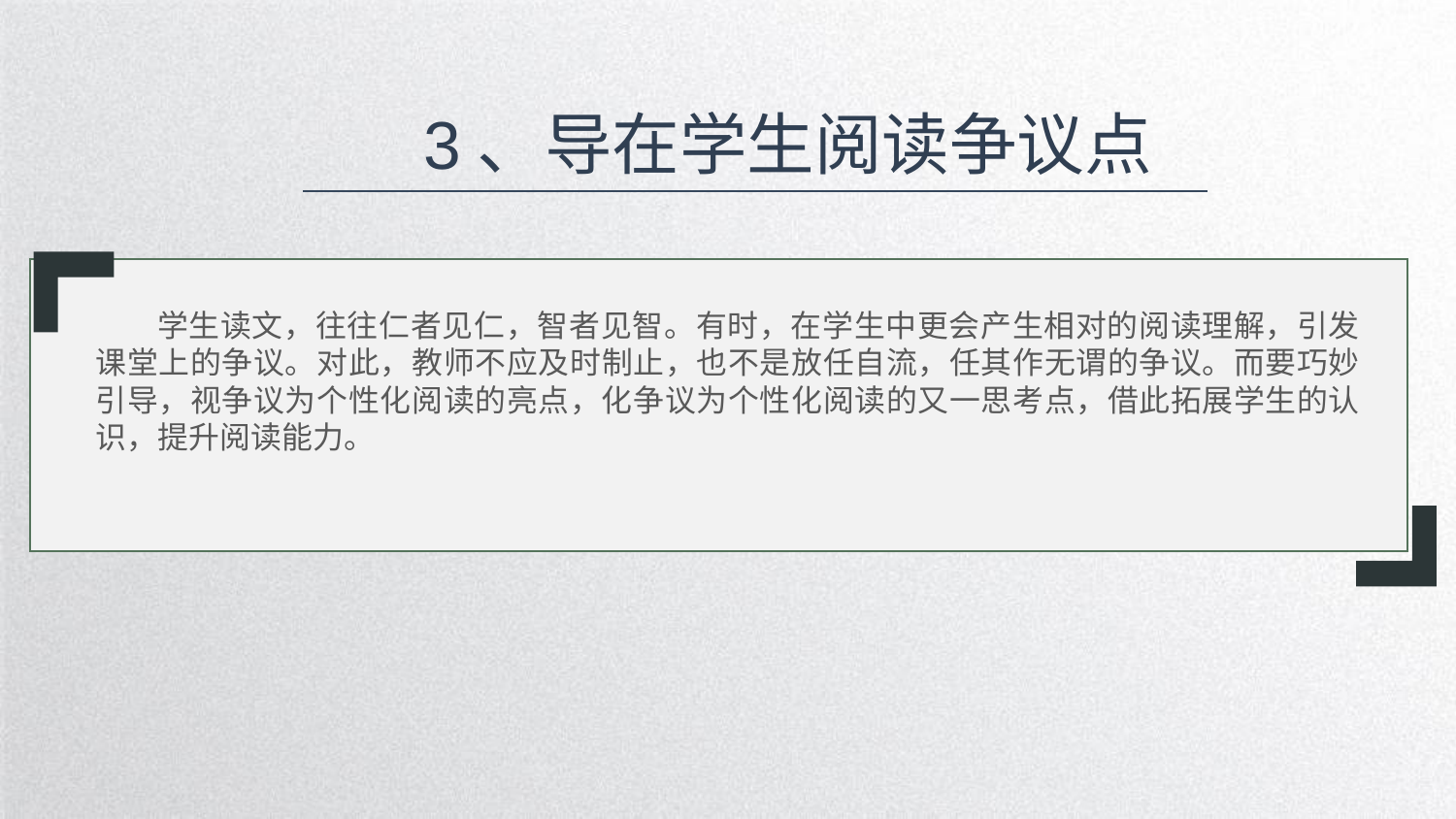

3、导在学生阅读争议点

       学生读文，往往仁者见仁，智者见智。有时，在学生中更会产生相对的阅读理解，引发课堂上的争议。对此，教师不应及时制止，也不是放任自流，任其作无谓的争议。而要巧妙引导，视争议为个性化阅读的亮点，化争议为个性化阅读的又一思考点，借此拓展学生的认识，提升阅读能力。